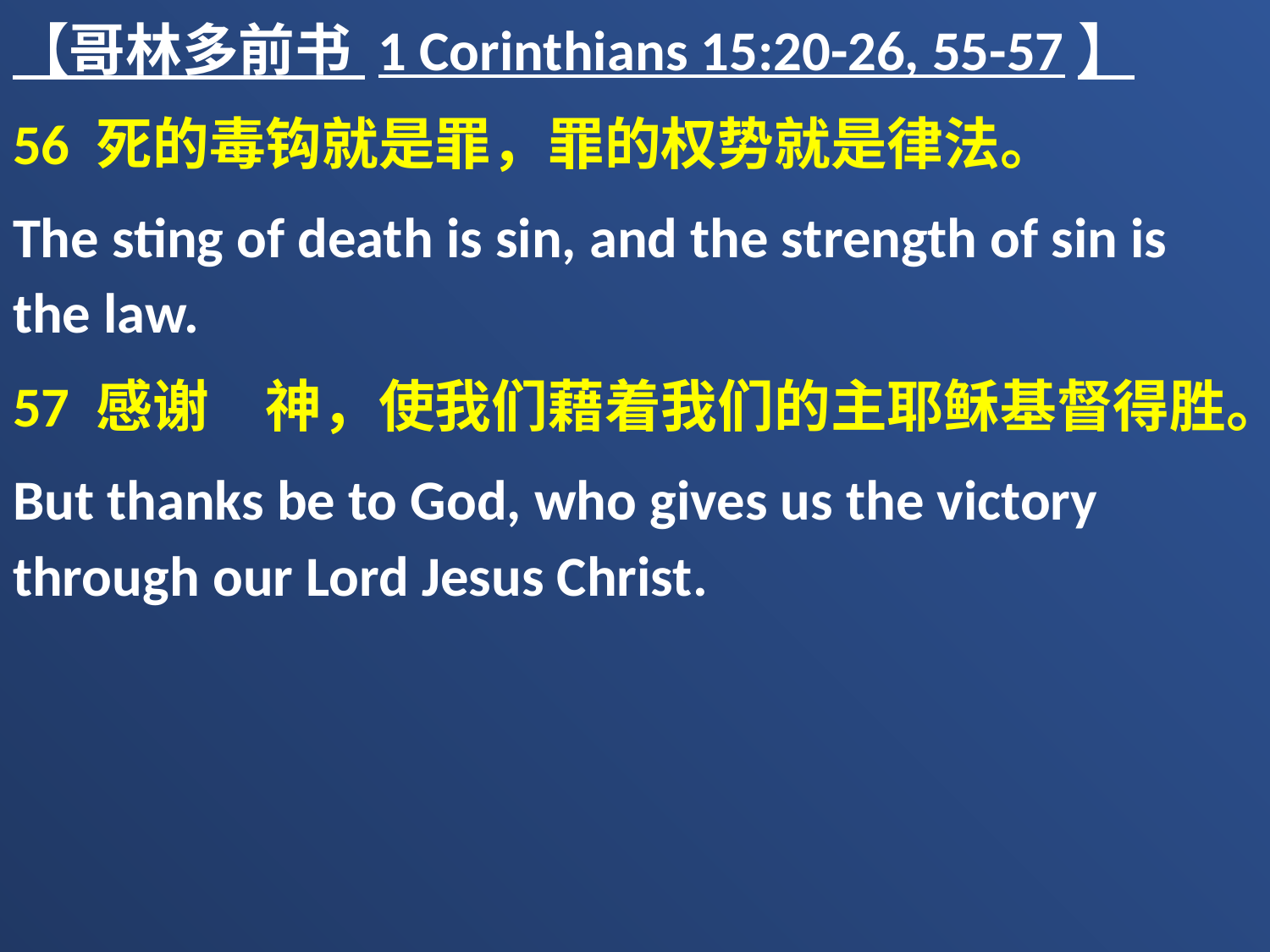

【哥林多前书 1 Corinthians 15:20-26, 55-57】
56 死的毒钩就是罪，罪的权势就是律法。
The sting of death is sin, and the strength of sin is the law.
57 感谢　神，使我们藉着我们的主耶稣基督得胜。
But thanks be to God, who gives us the victory through our Lord Jesus Christ.